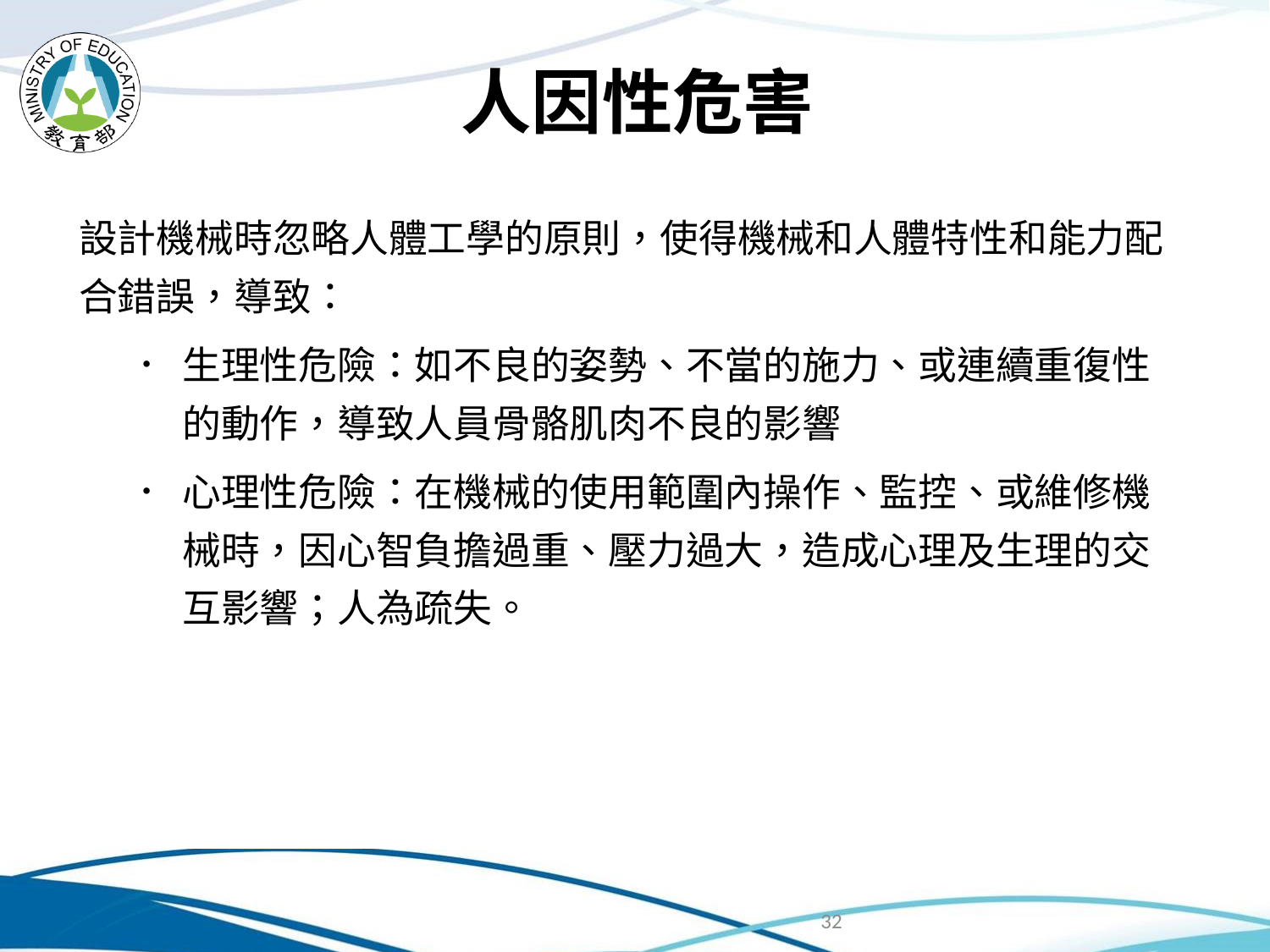

人因性危害
設計機械時忽略人體工學的原則，使得機械和人體特性和能力配合錯誤，導致：
生理性危險：如不良的姿勢、不當的施力、或連續重復性的動作，導致人員骨骼肌肉不良的影響
心理性危險：在機械的使用範圍內操作、監控、或維修機械時，因心智負擔過重、壓力過大，造成心理及生理的交互影響；人為疏失。
32